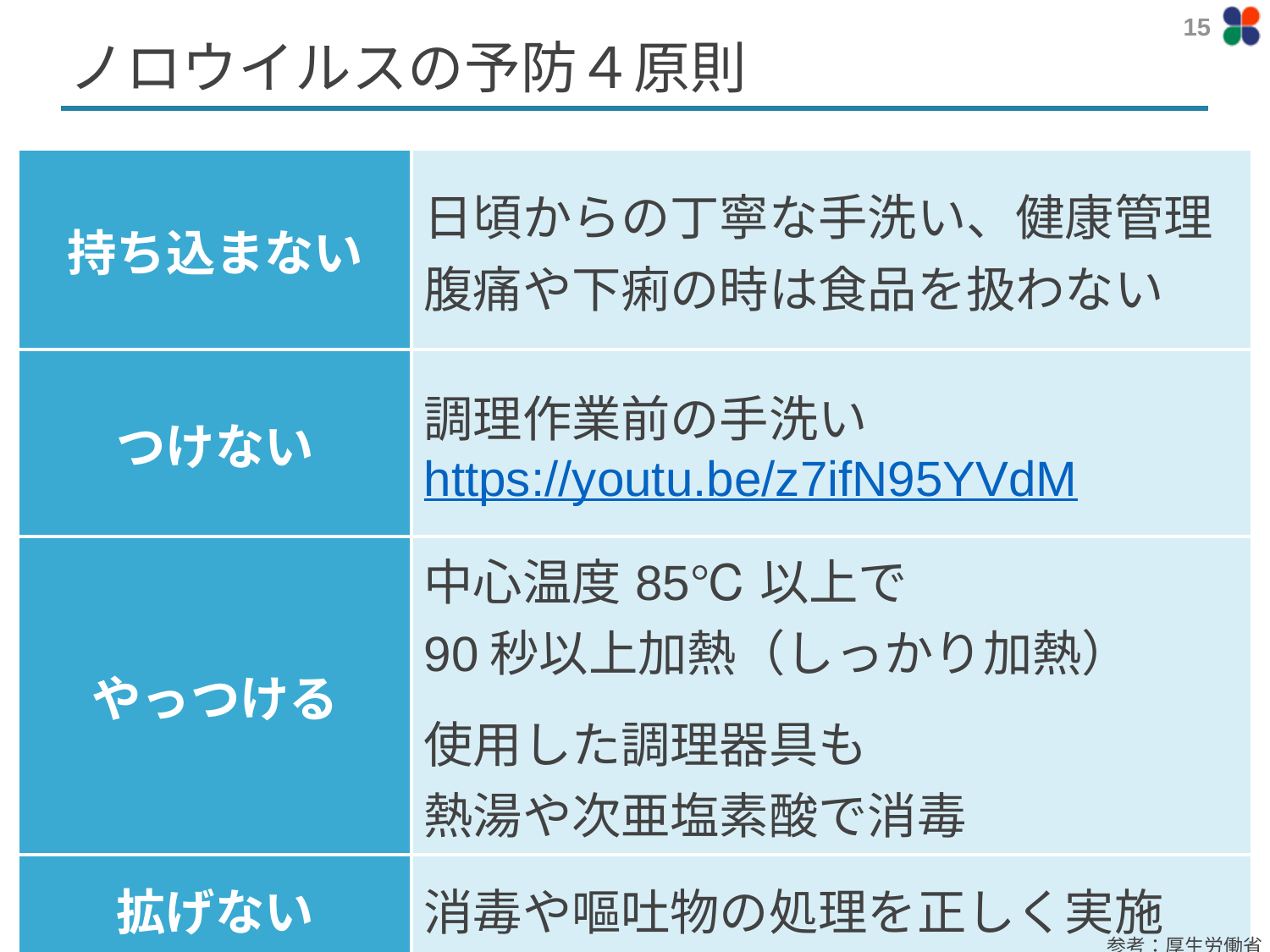

# ノロウイルスの予防４原則
15
| 持ち込まない | 日頃からの丁寧な手洗い、健康管理 腹痛や下痢の時は食品を扱わない |
| --- | --- |
| つけない | 調理作業前の手洗い https://youtu.be/z7ifN95YVdM |
| やっつける | 中心温度85℃以上で 90秒以上加熱（しっかり加熱） 使用した調理器具も 熱湯や次亜塩素酸で消毒 |
| 拡げない | 消毒や嘔吐物の処理を正しく実施 |
参考：厚生労働省